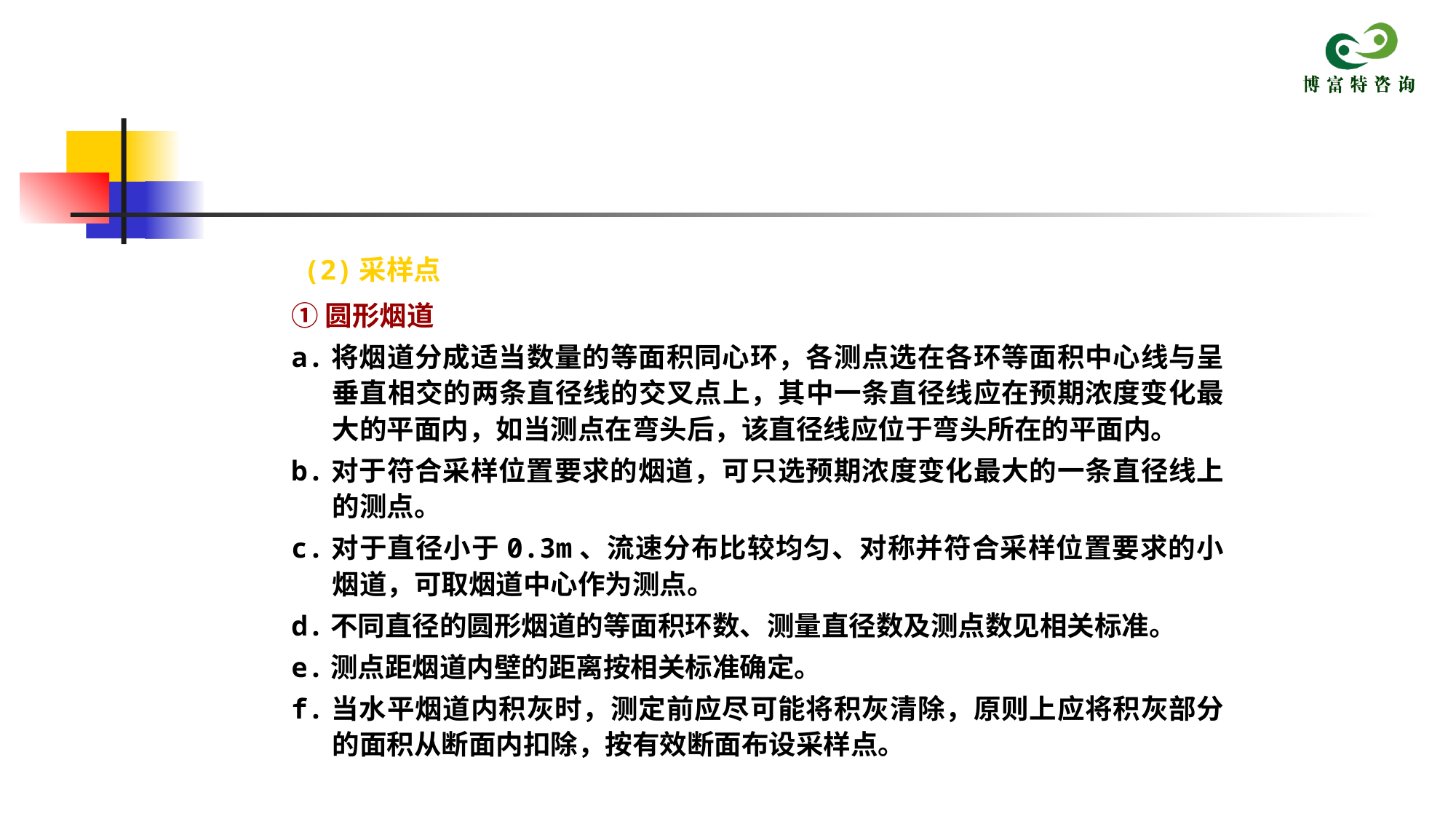

(2)采样点
①圆形烟道
a.将烟道分成适当数量的等面积同心环，各测点选在各环等面积中心线与呈垂直相交的两条直径线的交叉点上，其中一条直径线应在预期浓度变化最大的平面内，如当测点在弯头后，该直径线应位于弯头所在的平面内。
b.对于符合采样位置要求的烟道，可只选预期浓度变化最大的一条直径线上的测点。
c.对于直径小于0.3m、流速分布比较均匀、对称并符合采样位置要求的小烟道，可取烟道中心作为测点。
d.不同直径的圆形烟道的等面积环数、测量直径数及测点数见相关标准。
e.测点距烟道内壁的距离按相关标准确定。
f.当水平烟道内积灰时，测定前应尽可能将积灰清除，原则上应将积灰部分的面积从断面内扣除，按有效断面布设采样点。